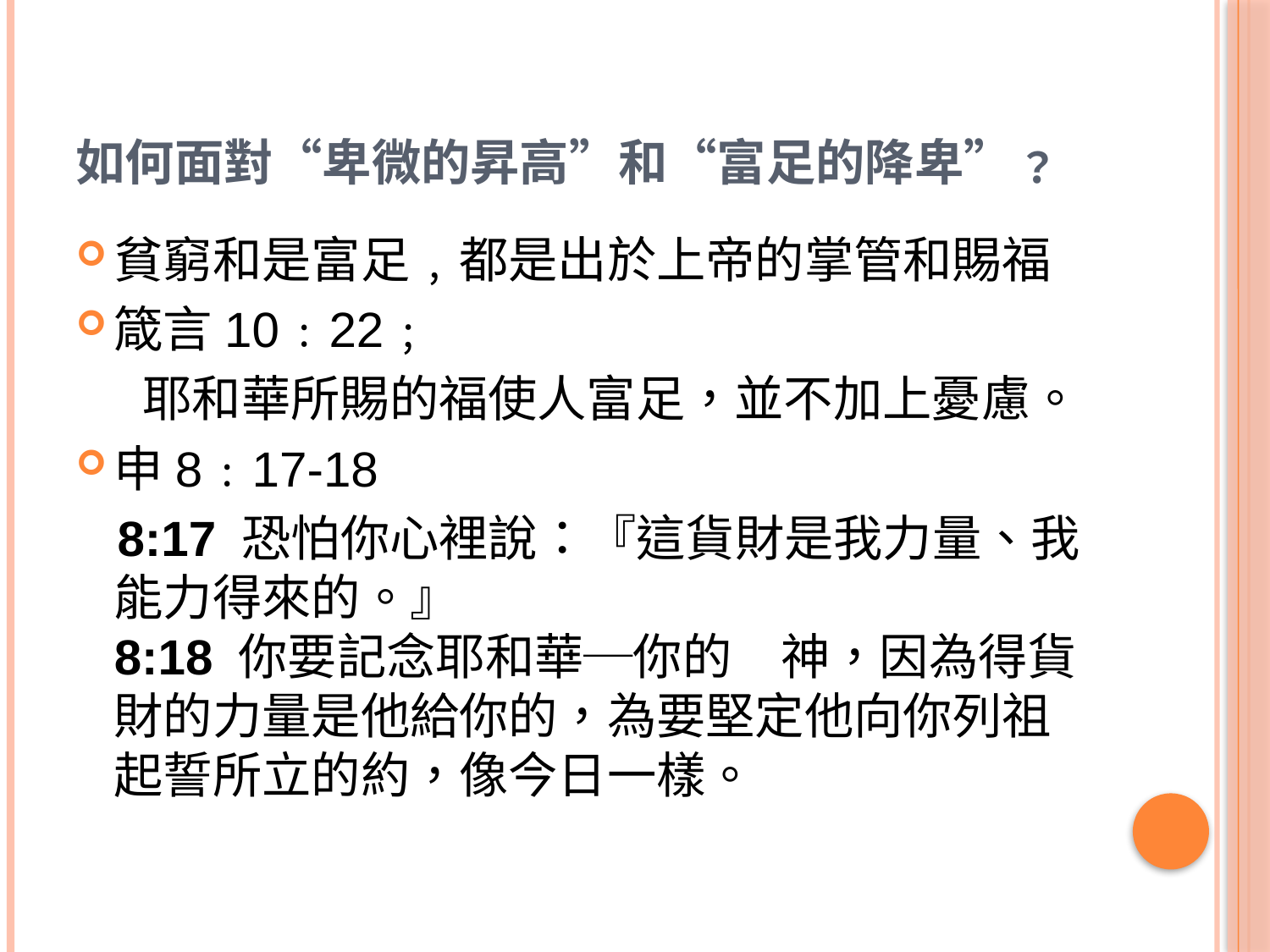

# 如何面對“卑微的昇高”和“富足的降卑”﹖
貧窮和是富足﹐都是出於上帝的掌管和賜福
箴言10﹕22﹔
     耶和華所賜的福使人富足，並不加上憂慮。
申8﹕17-18
   8:17 恐怕你心裡說：『這貨財是我力量、我能力得來的。』
8:18 你要記念耶和華─你的　神，因為得貨財的力量是他給你的，為要堅定他向你列祖起誓所立的約，像今日一樣。